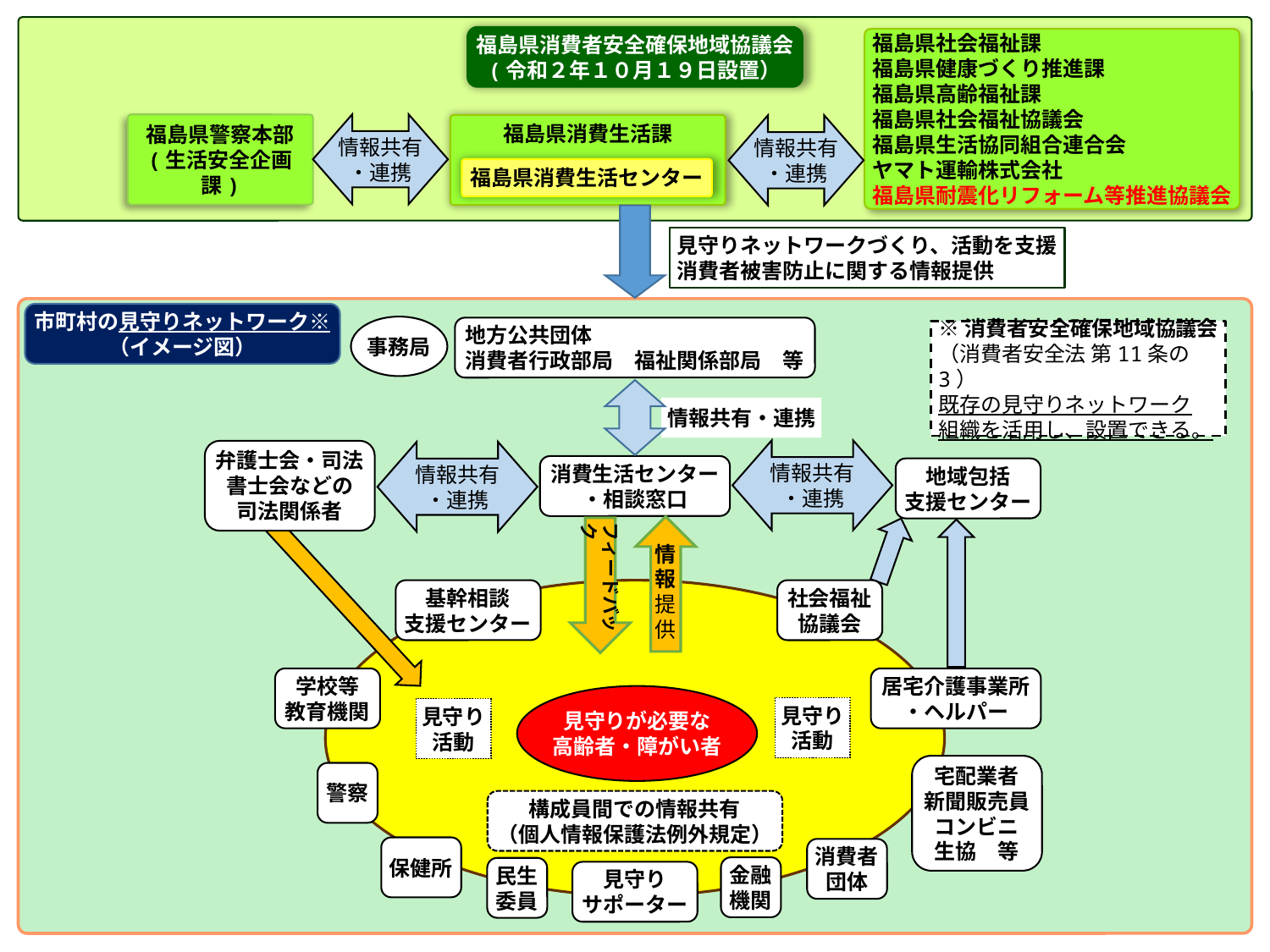

福島県消費者安全確保地域協議会
(令和２年１０月１９日設置）
福島県社会福祉課
福島県健康づくり推進課
福島県高齢福祉課
福島県社会福祉協議会
福島県生活協同組合連合会
ヤマト運輸株式会社
福島県耐震化リフォーム等推進協議会
情報共有
・連携
福島県警察本部
(生活安全企画課)
福島県消費生活課
情報共有
・連携
福島県消費生活センター

見守りネットワークづくり、活動を支援
消費者被害防止に関する情報提供

市町村の見守りネットワーク※
（イメージ図）
事務局
地方公共団体
消費者行政部局　福祉関係部局　等
※消費者安全確保地域協議会
（消費者安全法 第11条の3）
既存の見守りネットワーク
組織を活用し、設置できる。

情報共有・連携
情報共有
・連携
弁護士会・司法書士会などの
司法関係者
情報共有
・連携
消費生活センター
・相談窓口
地域包括
支援センター
情報提供
フィードバック

基幹相談
支援センター
社会福祉
協議会

学校等
教育機関
居宅介護事業所
・ヘルパー
見守りが必要な
高齢者・障がい者
見守り活動
見守り活動
宅配業者
新聞販売員
コンビニ
生協　等
警察
構成員間での情報共有
（個人情報保護法例外規定）
保健所
消費者団体
金融
機関
民生
委員
見守り
サポーター